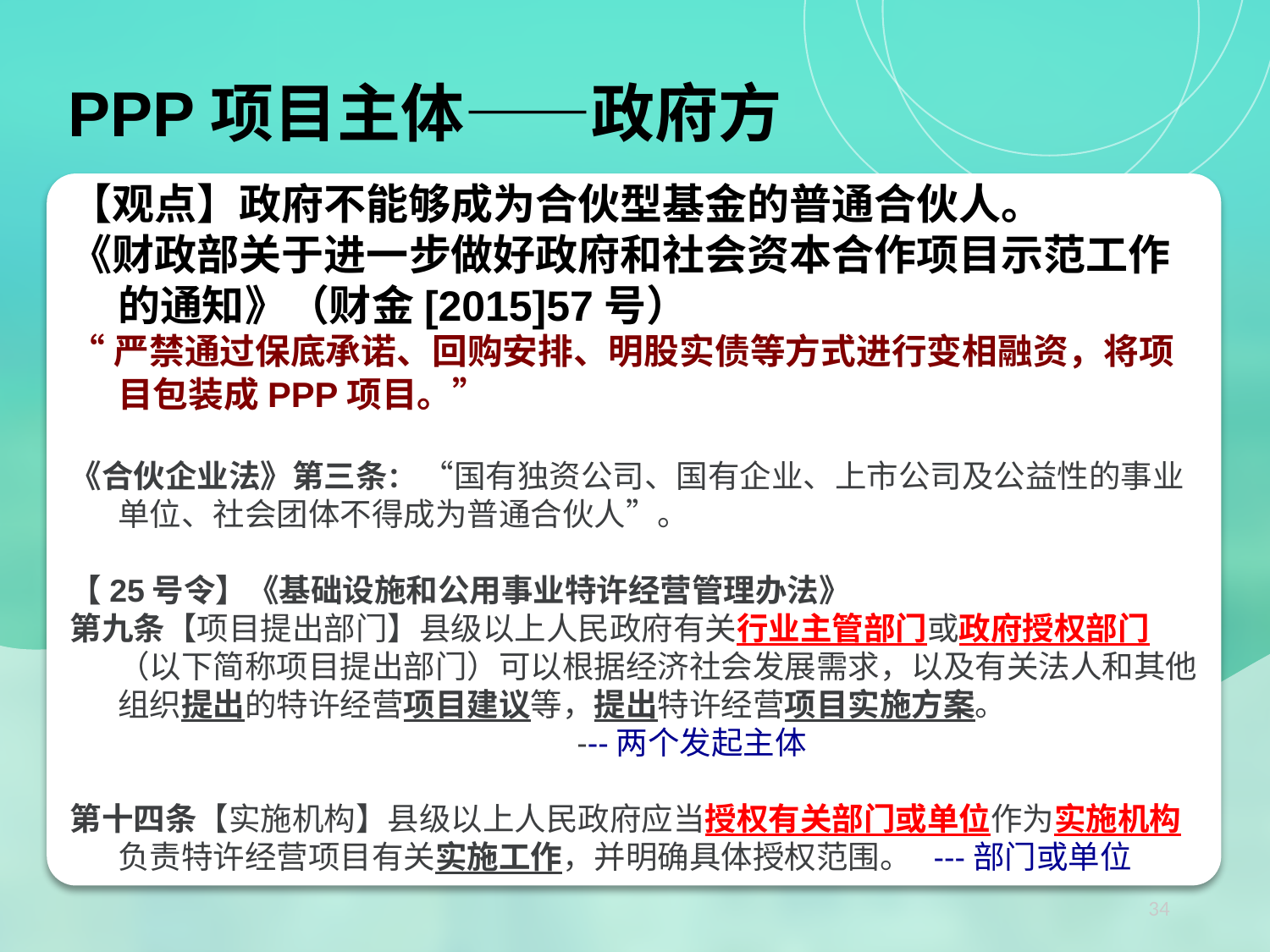

PPP项目主体——政府方
【观点】政府不能够成为合伙型基金的普通合伙人。
《财政部关于进一步做好政府和社会资本合作项目示范工作的通知》（财金[2015]57号）
“严禁通过保底承诺、回购安排、明股实债等方式进行变相融资，将项目包装成PPP项目。”

《合伙企业法》第三条： “国有独资公司、国有企业、上市公司及公益性的事业单位、社会团体不得成为普通合伙人”。

【25号令】《基础设施和公用事业特许经营管理办法》
第九条【项目提出部门】县级以上人民政府有关行业主管部门或政府授权部门（以下简称项目提出部门）可以根据经济社会发展需求，以及有关法人和其他组织提出的特许经营项目建议等，提出特许经营项目实施方案。
                                                         ---两个发起主体

第十四条【实施机构】县级以上人民政府应当授权有关部门或单位作为实施机构负责特许经营项目有关实施工作，并明确具体授权范围。  ---部门或单位

34